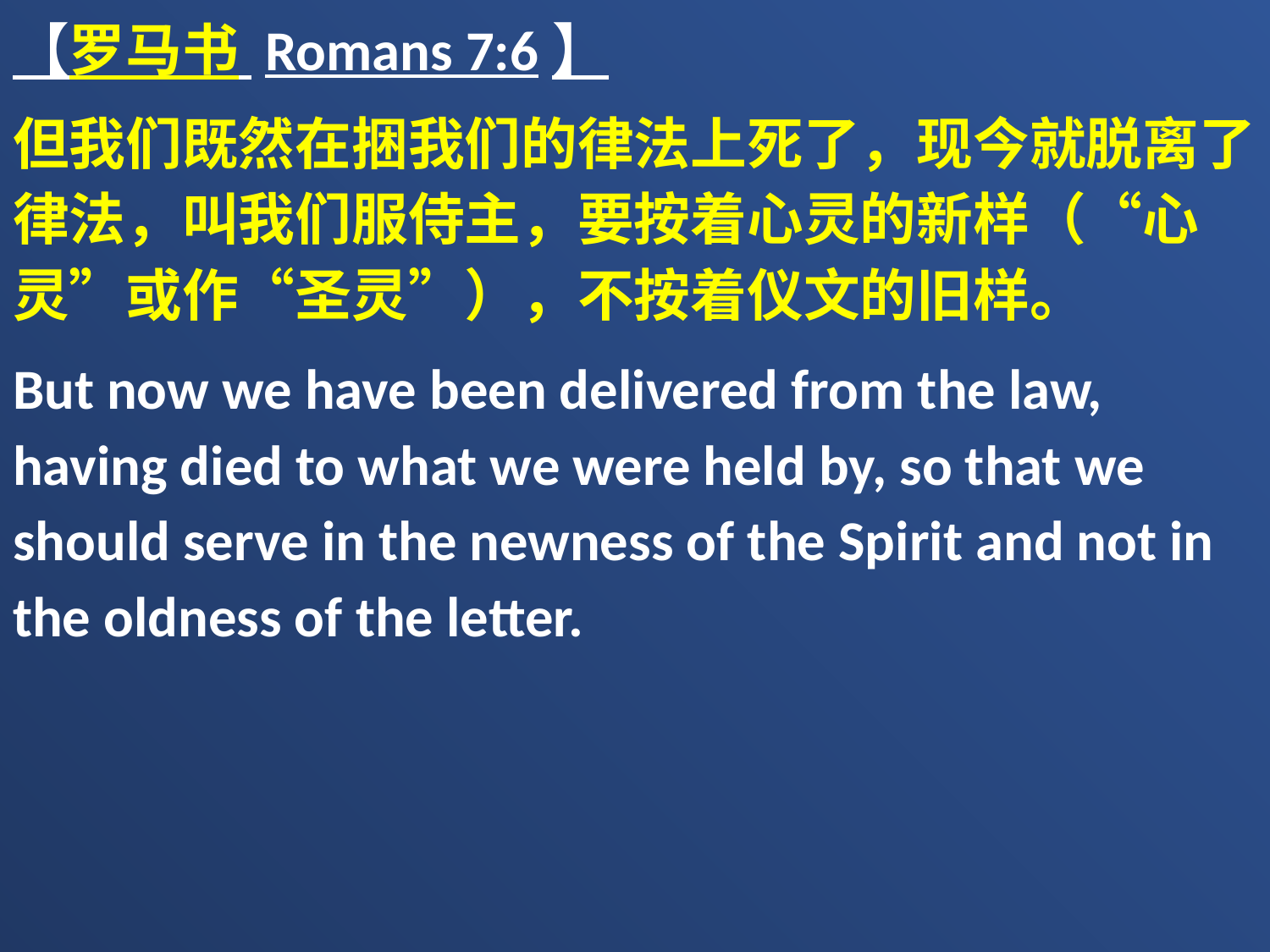

【罗马书 Romans 7:6】
但我们既然在捆我们的律法上死了，现今就脱离了律法，叫我们服侍主，要按着心灵的新样（“心灵”或作“圣灵”），不按着仪文的旧样。
But now we have been delivered from the law, having died to what we were held by, so that we should serve in the newness of the Spirit and not in the oldness of the letter.